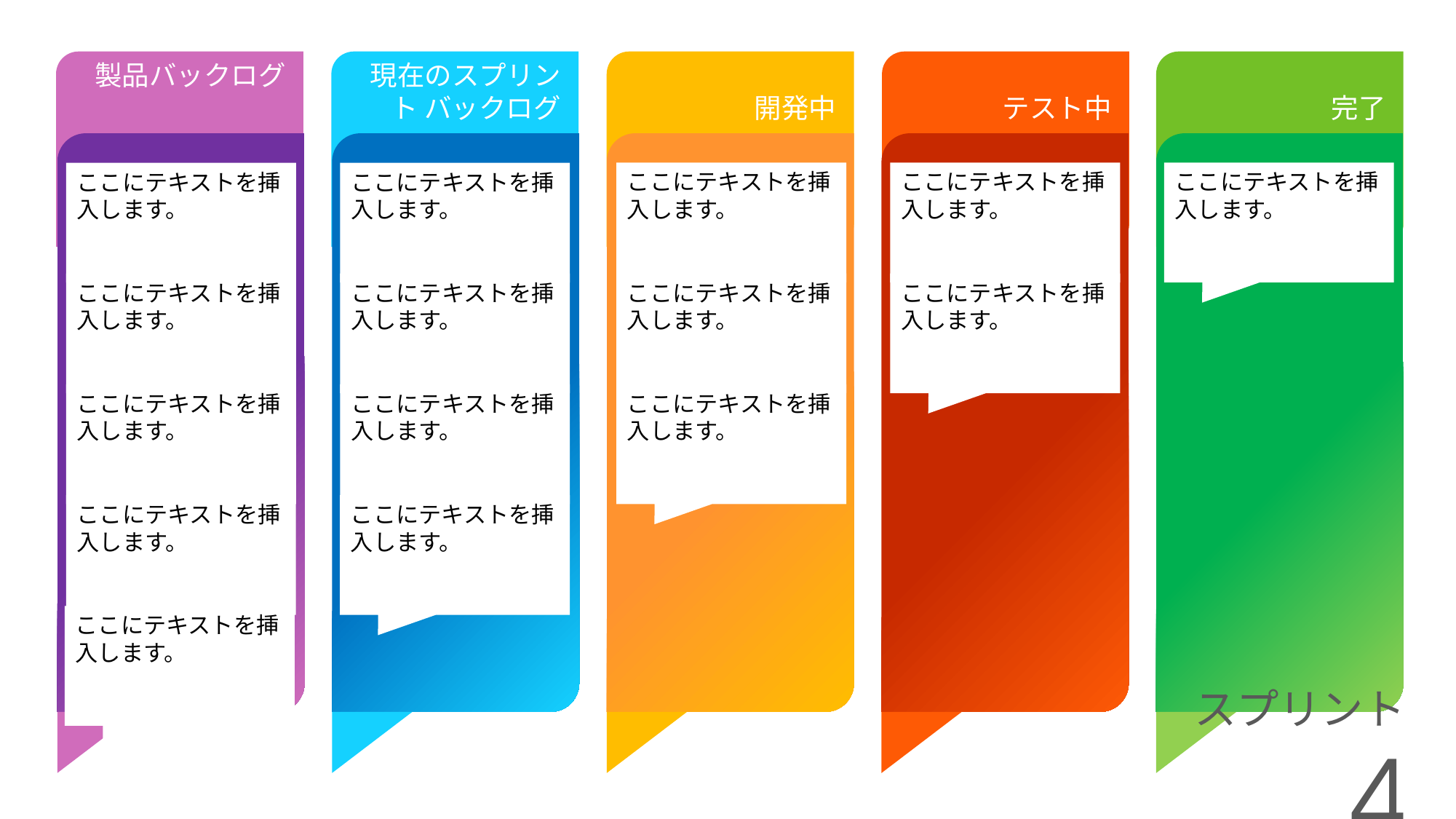

製品バックログ
現在のスプリント バックログ

開発中

テスト中
完了

ここにテキストを挿入します。
ここにテキストを挿入します。
ここにテキストを挿入します。
ここにテキストを挿入します。
ここにテキストを挿入します。
ここにテキストを挿入します。
ここにテキストを挿入します。
ここにテキストを挿入します。
ここにテキストを挿入します。
ここにテキストを挿入します。
ここにテキストを挿入します。
ここにテキストを挿入します。
ここにテキストを挿入します。
ここにテキストを挿入します。
ここにテキストを挿入します。
スプリント 4